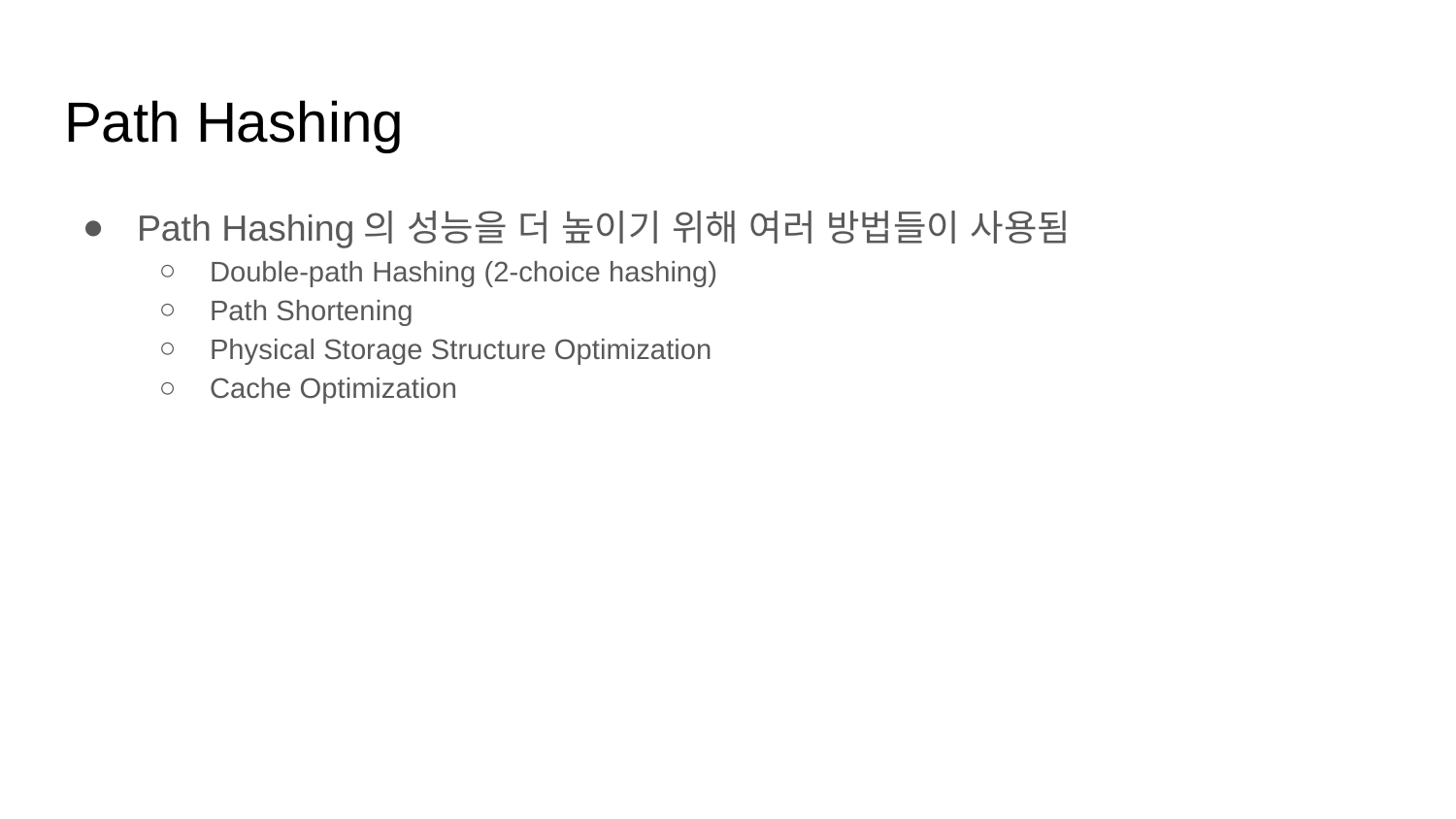

# Path Hashing
Path Hashing의 성능을 더 높이기 위해 여러 방법들이 사용됨
Double-path Hashing (2-choice hashing)
Path Shortening
Physical Storage Structure Optimization
Cache Optimization